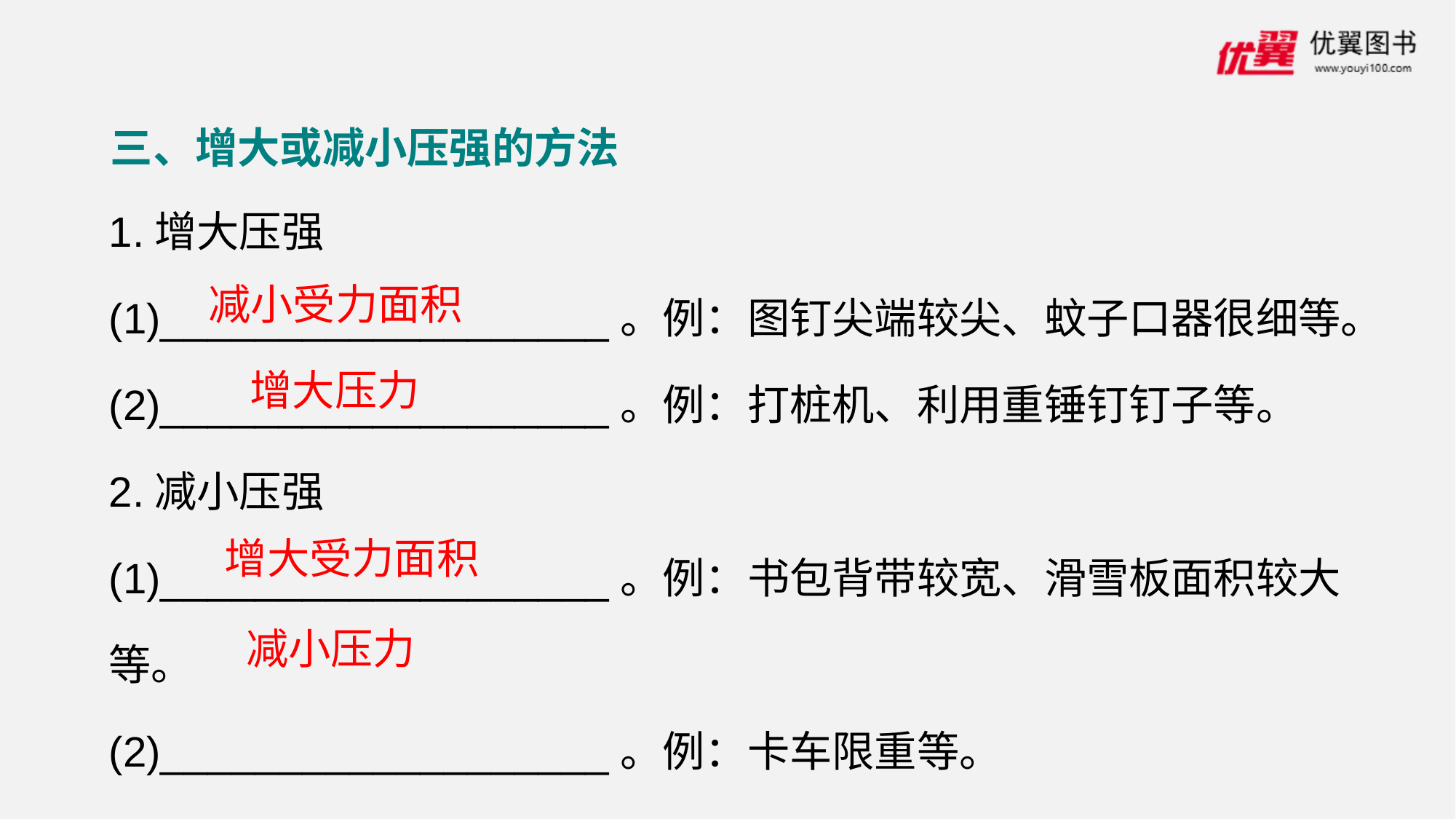

三、增大或减小压强的方法
1.增大压强
(1)___________________。例：图钉尖端较尖、蚊子口器很细等。
(2)___________________。例：打桩机、利用重锤钉钉子等。
2.减小压强
(1)___________________。例：书包背带较宽、滑雪板面积较大等。
(2)___________________。例：卡车限重等。
减小受力面积
增大压力
增大受力面积
减小压力